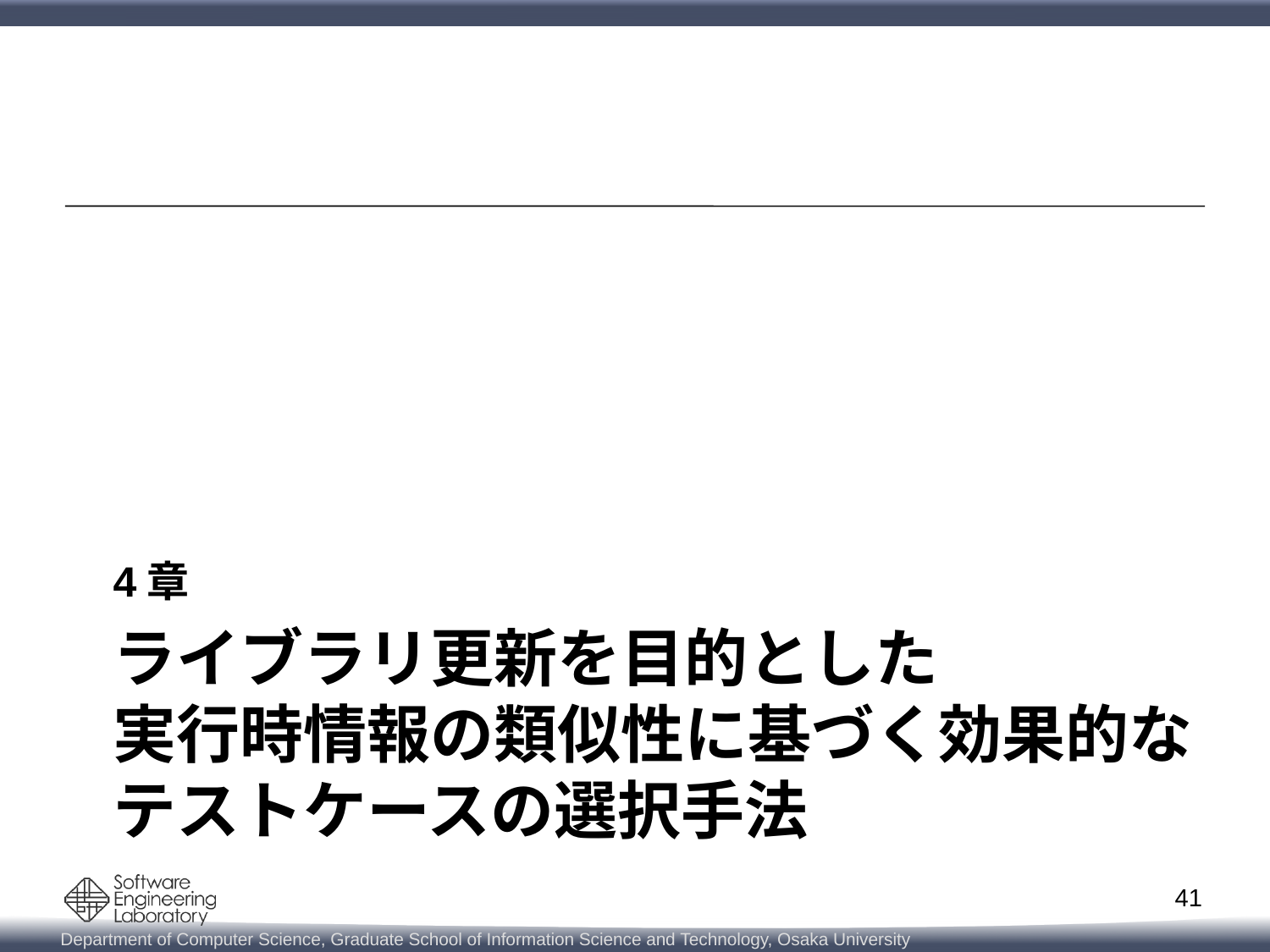

4章
# ライブラリ更新を目的とした 実行時情報の類似性に基づく効果的な テストケースの選択手法
41